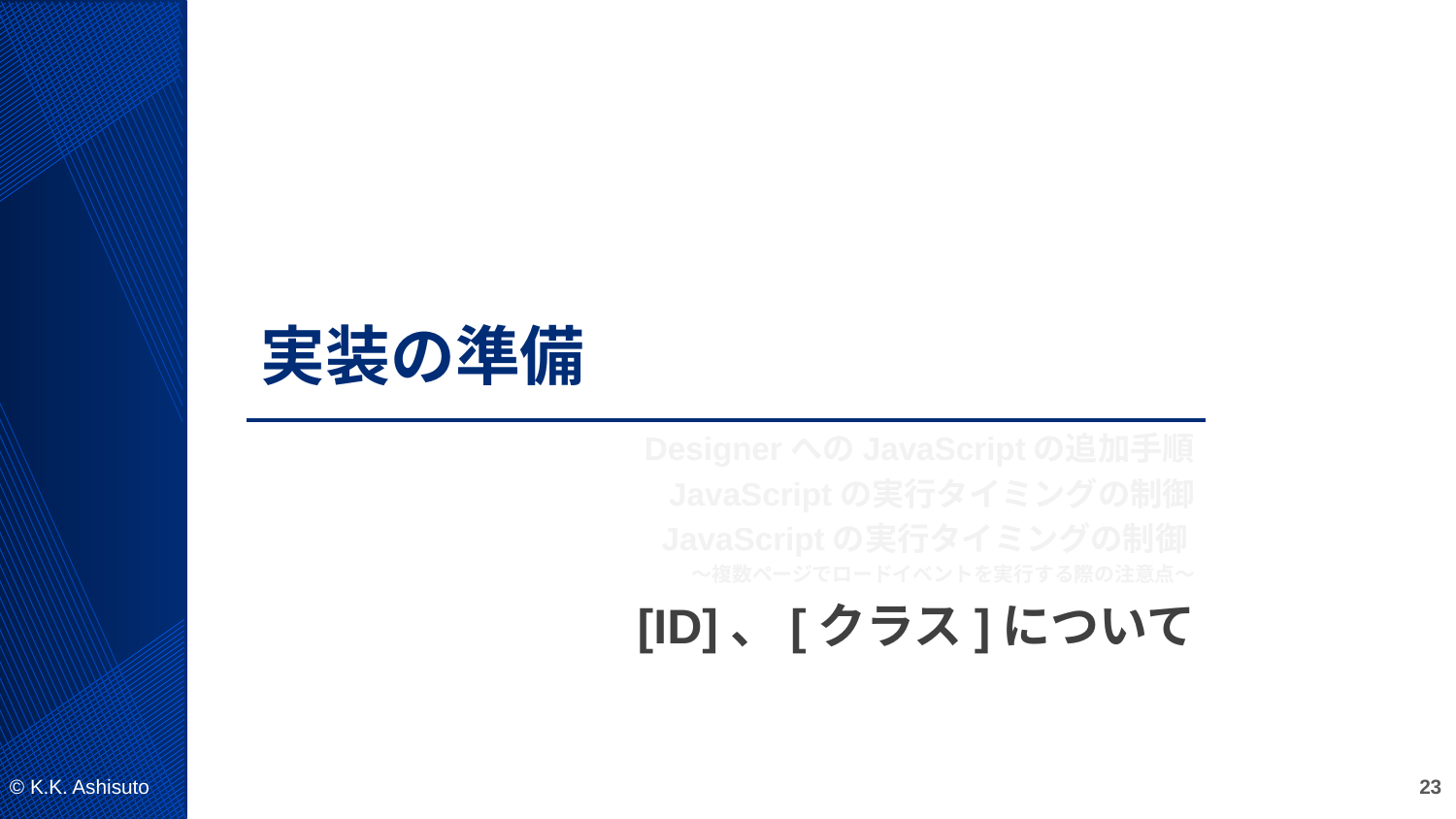

# 実装の準備
DesignerへのJavaScriptの追加手順
JavaScriptの実行タイミングの制御
JavaScriptの実行タイミングの制御
～複数ページでロードイベントを実行する際の注意点～
[ID]、[クラス]について
23
© K.K. Ashisuto